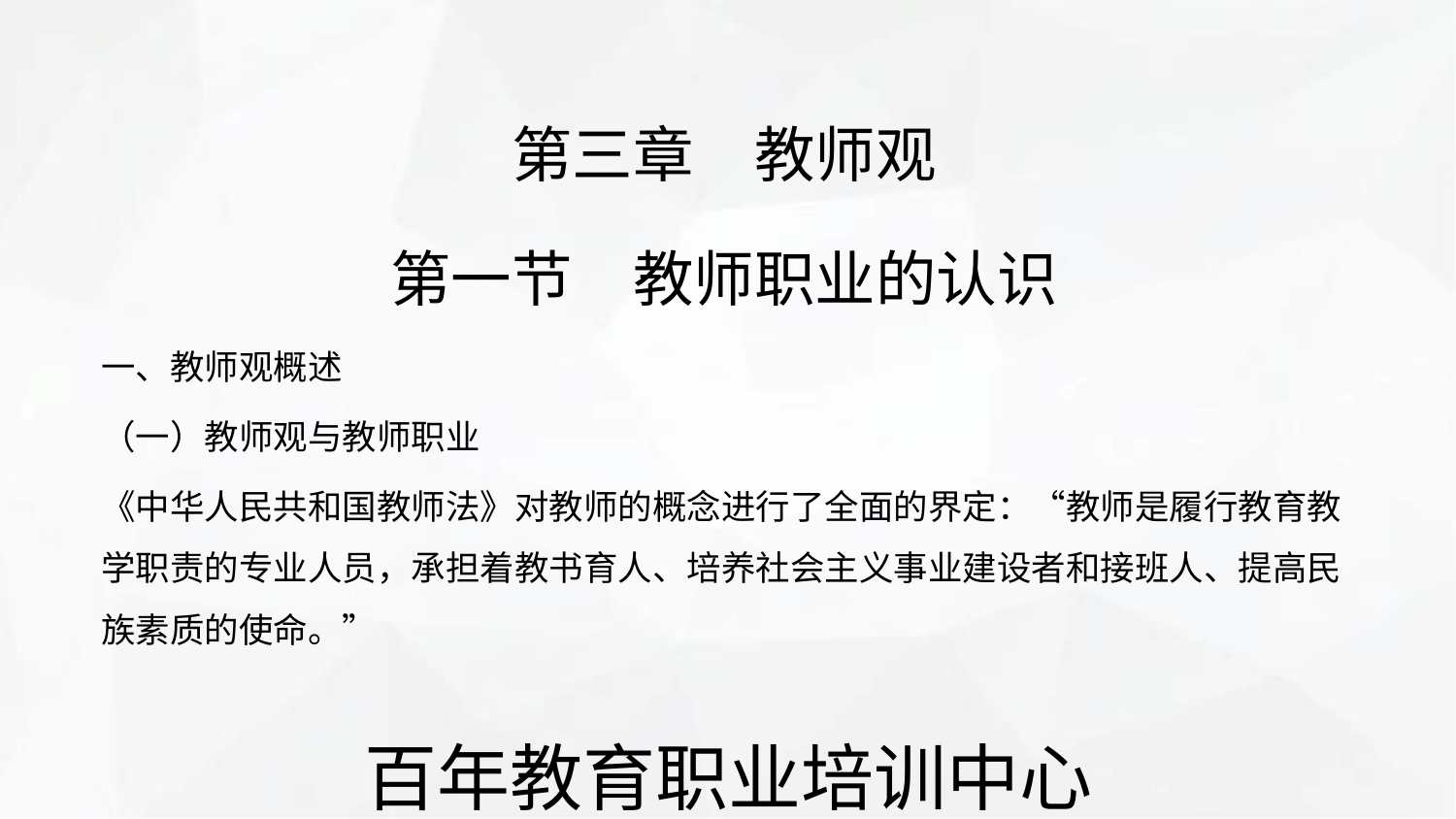

第三章　教师观
第一节　教师职业的认识
一、教师观概述
（一）教师观与教师职业
《中华人民共和国教师法》对教师的概念进行了全面的界定：“教师是履行教育教
学职责的专业人员，承担着教书育人、培养社会主义事业建设者和接班人、提高民
族素质的使命。”
百年教育职业培训中心